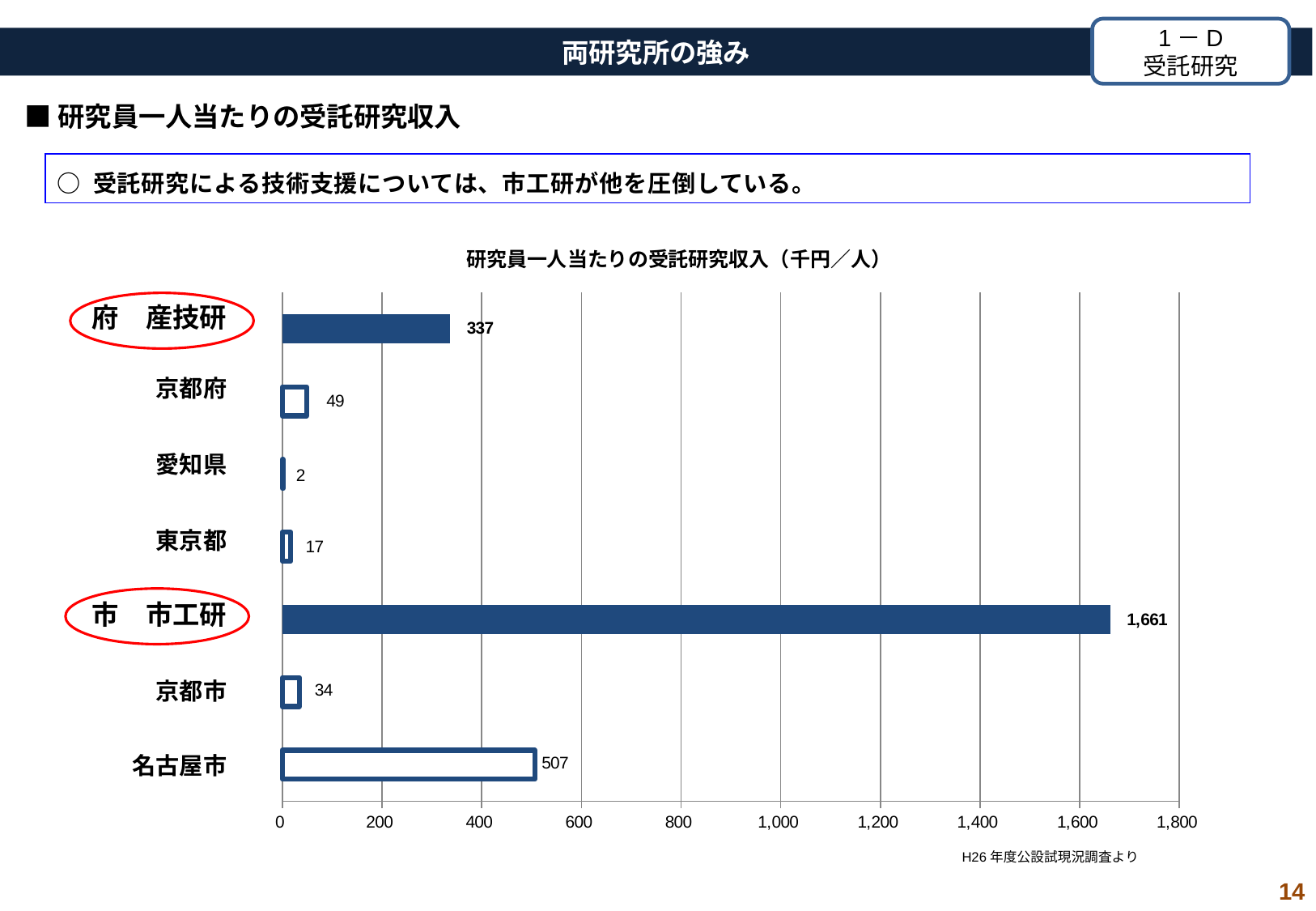

1－D
受託研究
両研究所の強み
■研究員一人当たりの受託研究収入
○ 受託研究による技術支援については、市工研が他を圧倒している。

### Chart: 研究員一人当たりの受託研究収入（千円／人）

| Category | 研究員1人当たりの受託研究収入（千円／人） |
|---|---|
| 名古屋市 | 506.625 |
| 京都市 | 34.310344827586206 |
| 市 市工研 | 1661.4810126582279 |
| 東京都 | 16.664 |
| 愛知県 | 1.7419354838709677 |
| 京都府 | 48.7 |
| 府 産技研 | 337.1532258064516 |
府　産技研

京都府

愛知県

東京都

市　市工研

京都市

名古屋市

H26年度公設試現況調査より
14